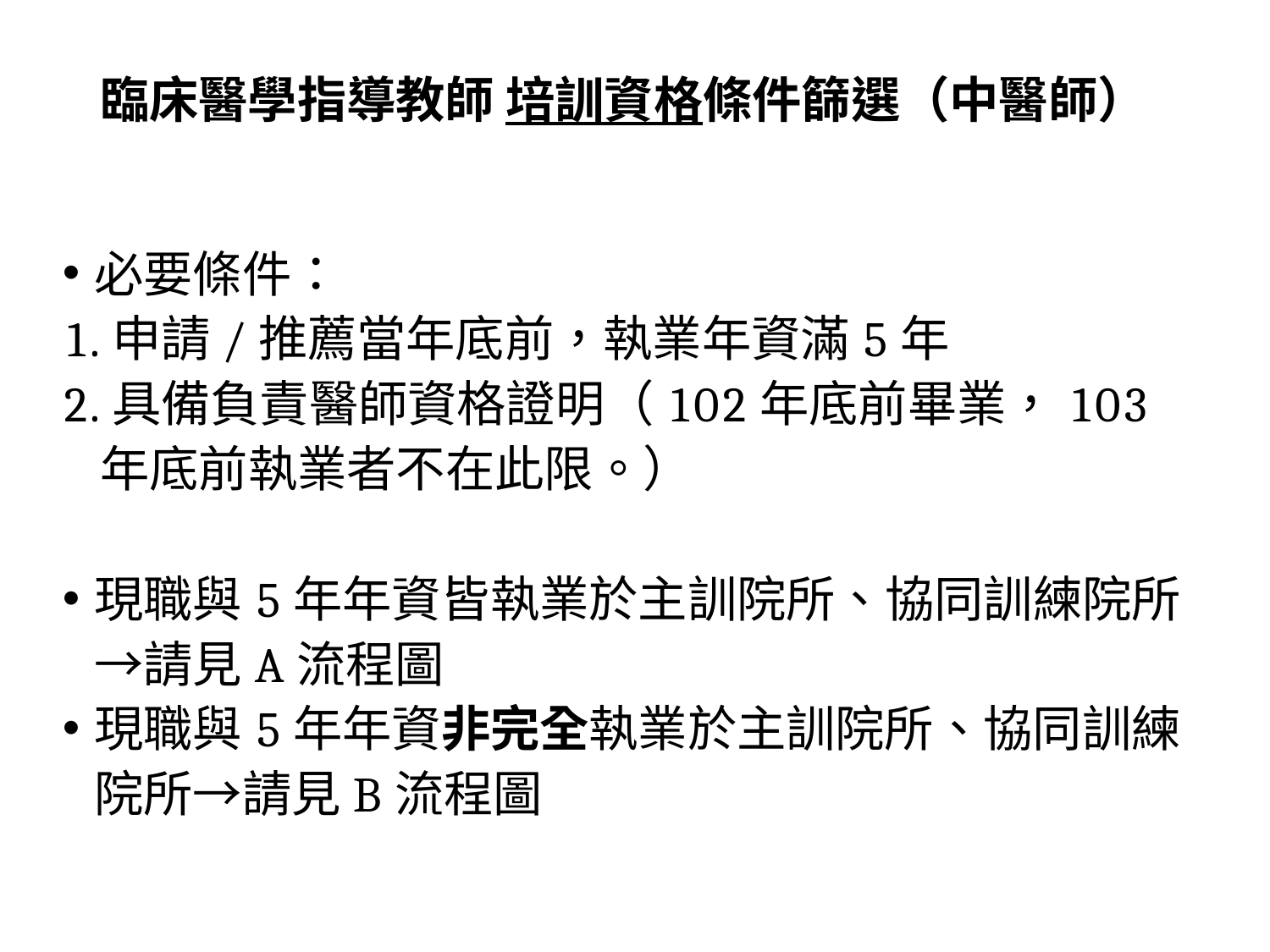

# 臨床醫學指導教師 培訓資格條件篩選（中醫師）
必要條件：
1.申請/推薦當年底前，執業年資滿5年
2.具備負責醫師資格證明（102年底前畢業，103年底前執業者不在此限。）

現職與5年年資皆執業於主訓院所、協同訓練院所→請見A流程圖
現職與5年年資非完全執業於主訓院所、協同訓練院所→請見B流程圖